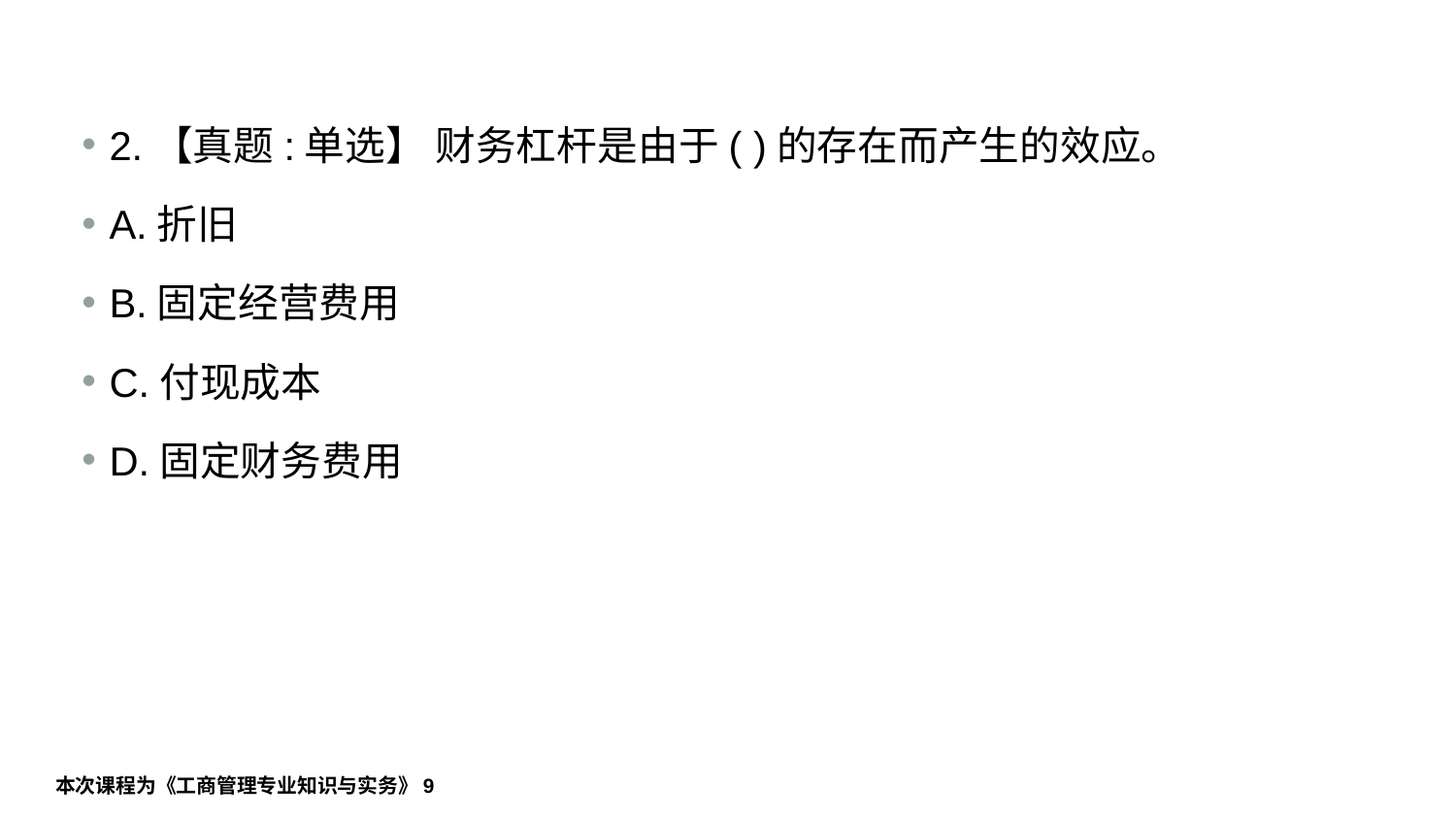

#
2.【真题:单选】 财务杠杆是由于( )的存在而产生的效应。
A.折旧
B.固定经营费用
C.付现成本
D.固定财务费用